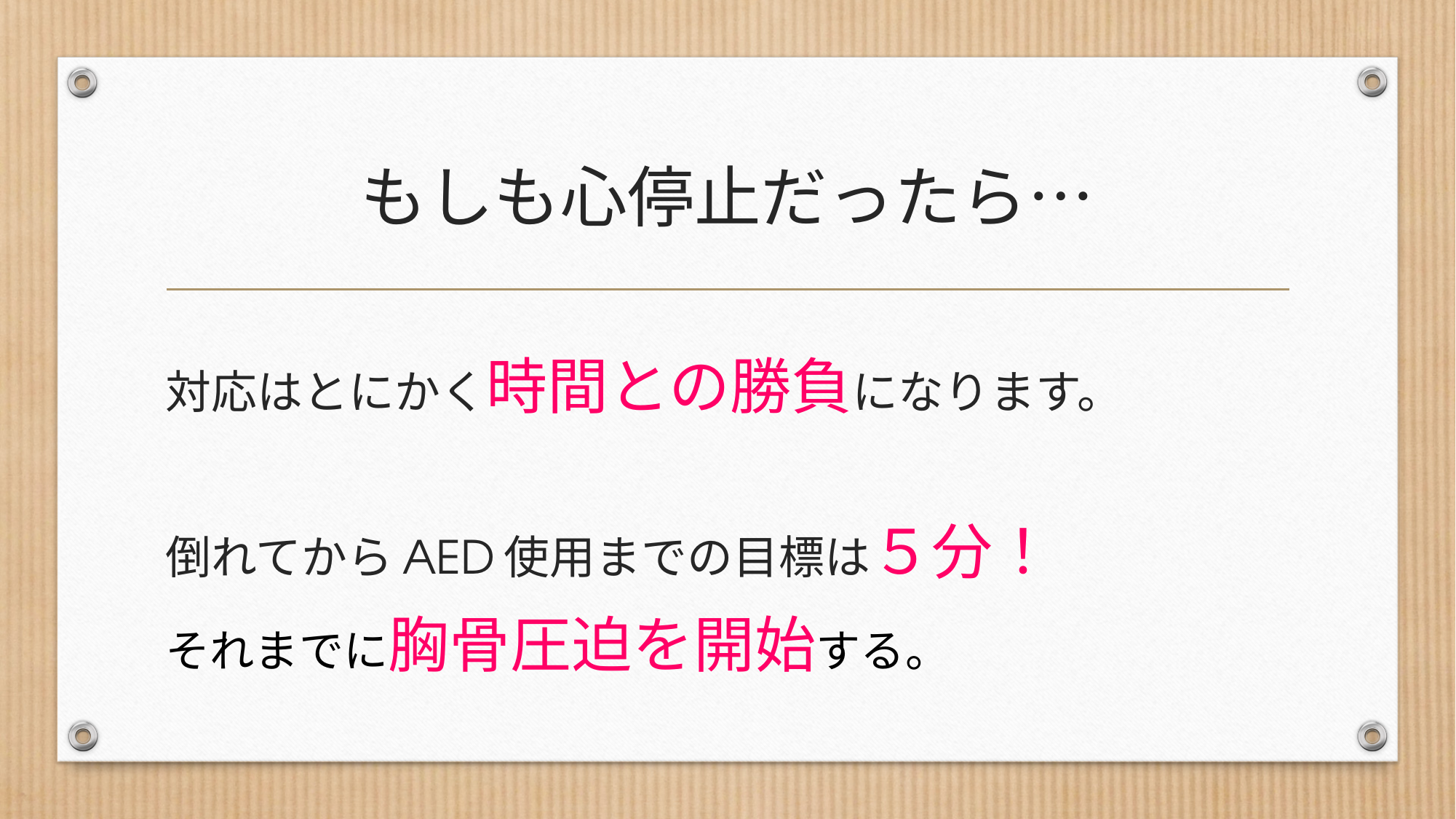

# もしも心停止だったら…
対応はとにかく時間との勝負になります。

倒れてからAED使用までの目標は５分！
それまでに胸骨圧迫を開始する。